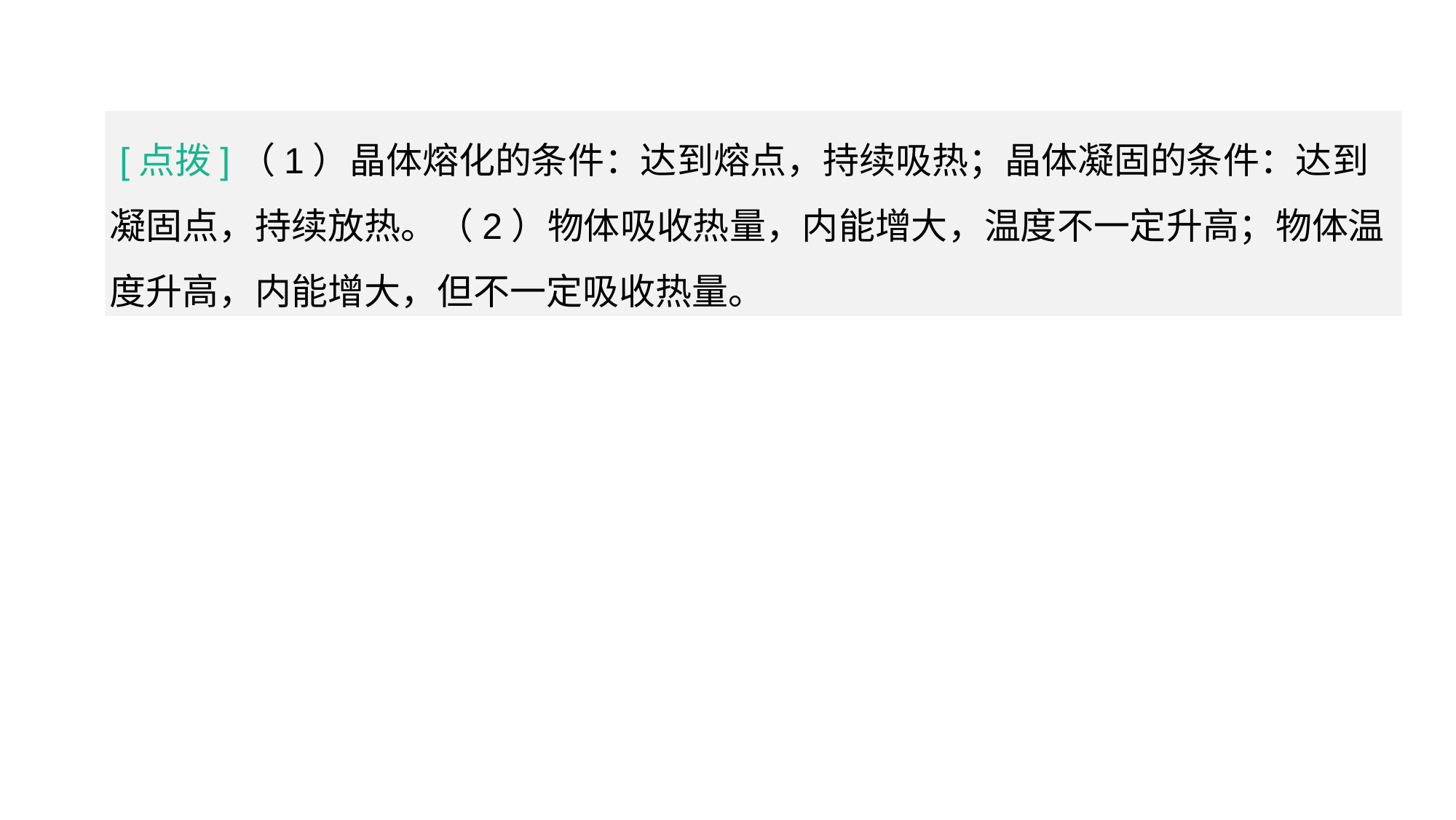

[点拨]（1）晶体熔化的条件：达到熔点，持续吸热；晶体凝固的条件：达到凝固点，持续放热。（2）物体吸收热量，内能增大，温度不一定升高；物体温度升高，内能增大，但不一定吸收热量。
教材梳理 夯实基础